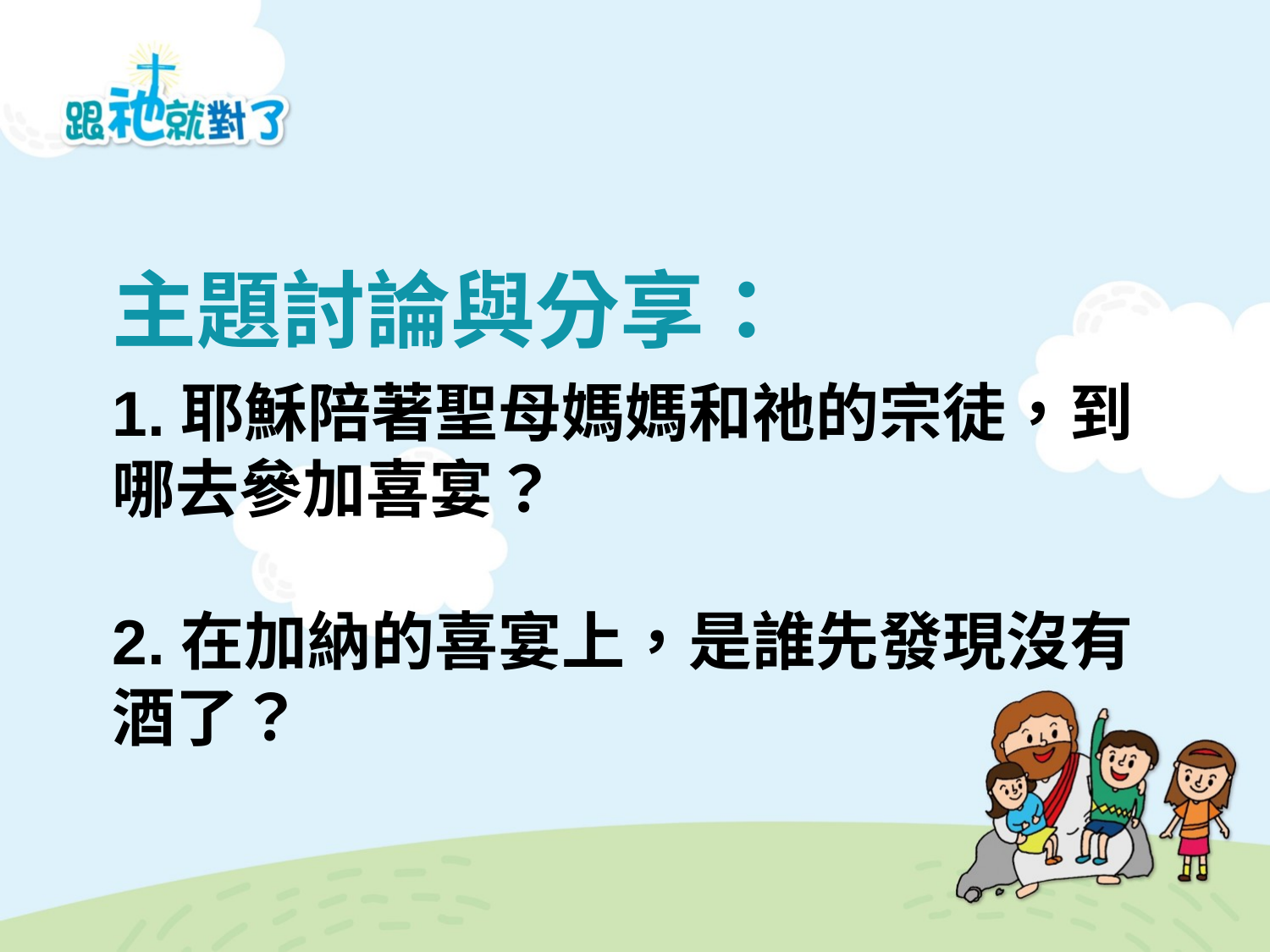

主題討論與分享：
1.耶穌陪著聖母媽媽和祂的宗徒，到哪去參加喜宴？

2.在加納的喜宴上，是誰先發現沒有酒了？